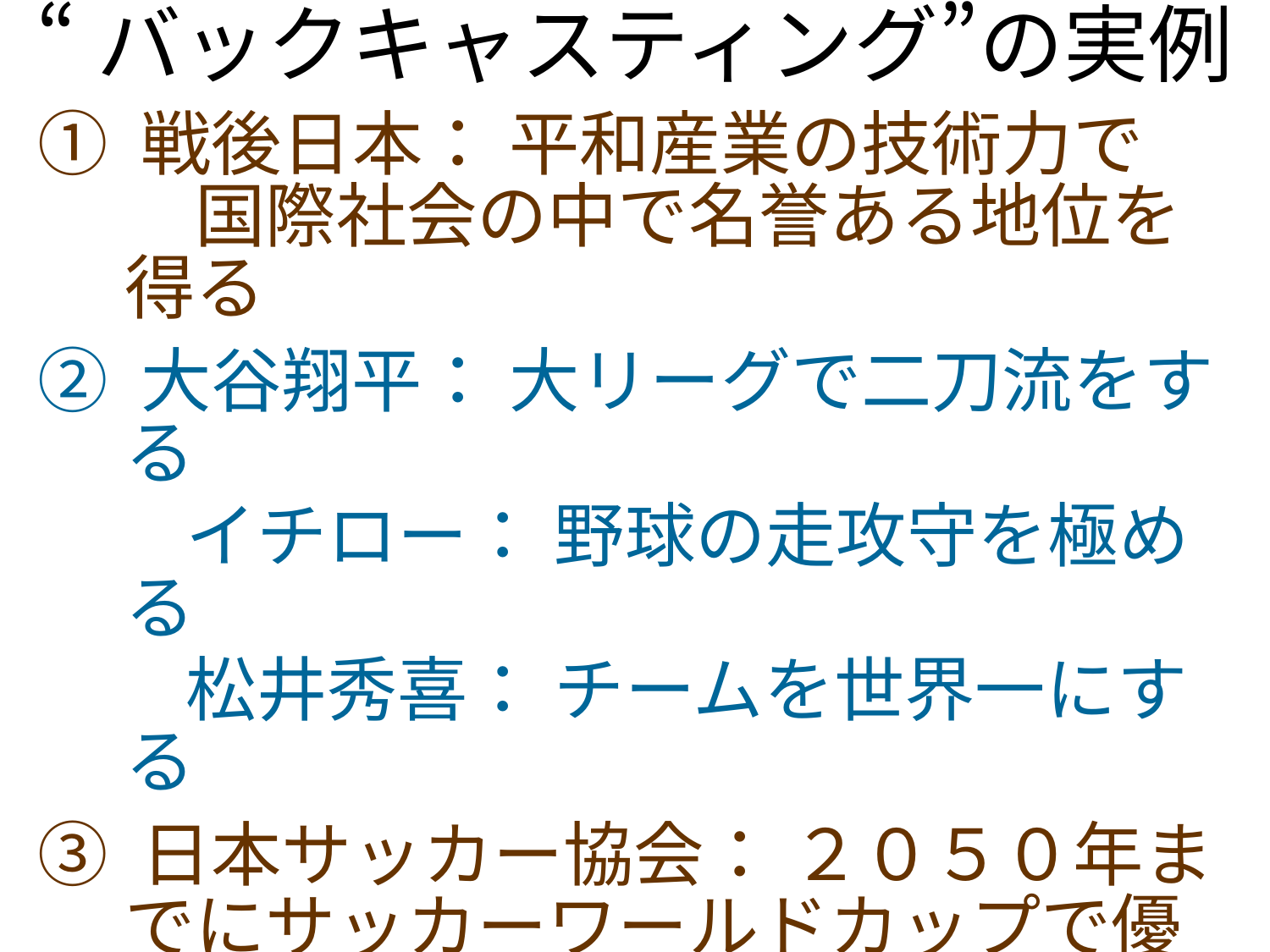

“バックキャスティング”の実例
① 戦後日本： 平和産業の技術力で　　国際社会の中で名誉ある地位を得る
② 大谷翔平： 大リーグで二刀流をする
　　 イチロー： 野球の走攻守を極める
　　 松井秀喜： チームを世界一にする
③ 日本サッカー協会： ２０５０年までにサッカーワールドカップで優勝する
④ 広島・長崎： 最後の被爆地になる
番外(藻谷)： ① 日本中・世界中を旅行できる仕事をする
　　　　　　　　　　 ② 少しでも多くの「事実」を知る立場になる
　　　　　　　　　　 ③ 間違った選択をする組織や社会を減らす